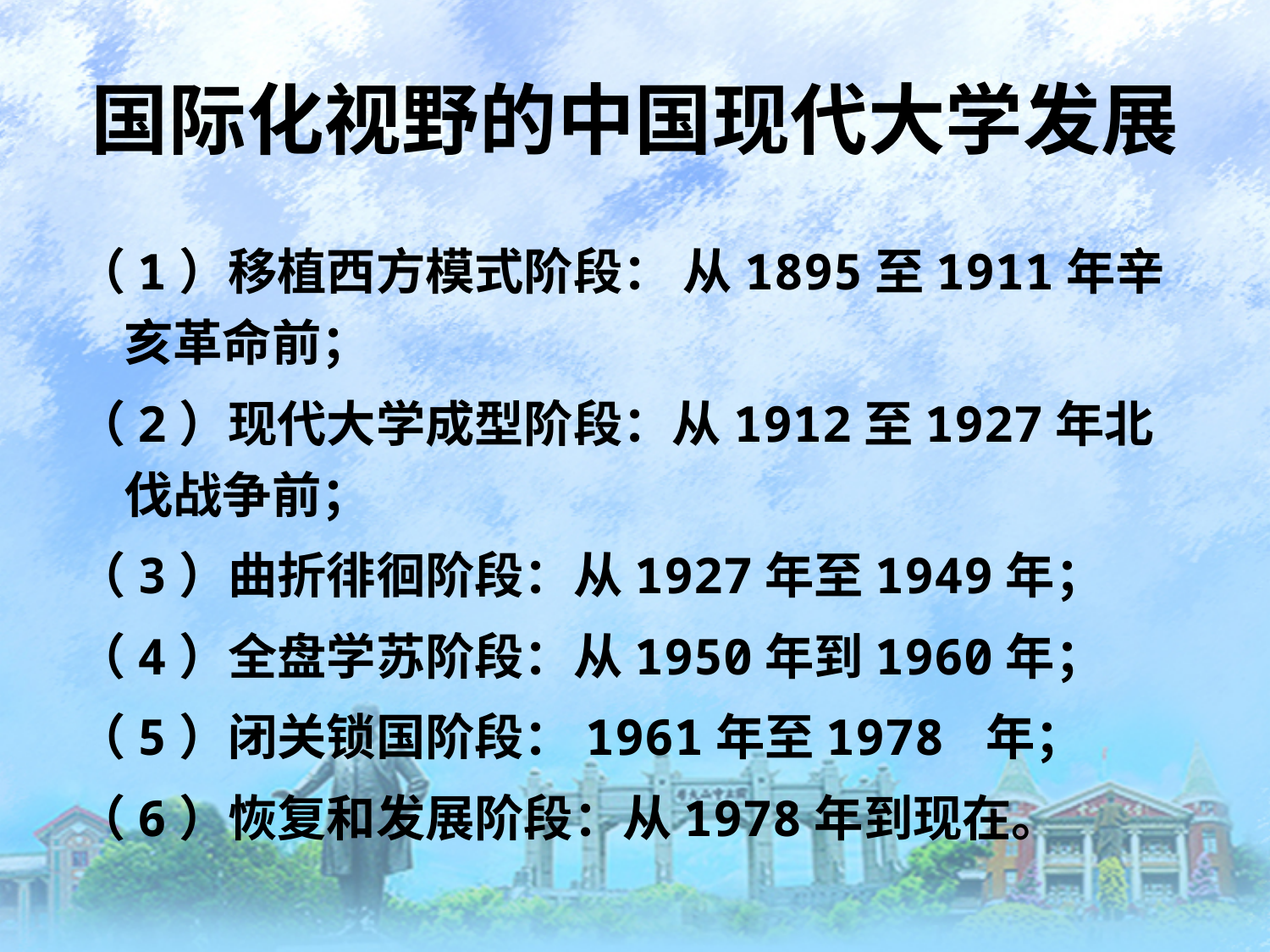

# 国际化视野的中国现代大学发展
（1）移植西方模式阶段： 从1895至1911年辛亥革命前；
（2）现代大学成型阶段：从1912至1927年北伐战争前；
（3）曲折徘徊阶段：从1927年至1949年；
（4）全盘学苏阶段：从1950年到1960年；
（5）闭关锁国阶段：1961年至1978 年；
（6）恢复和发展阶段：从1978年到现在。